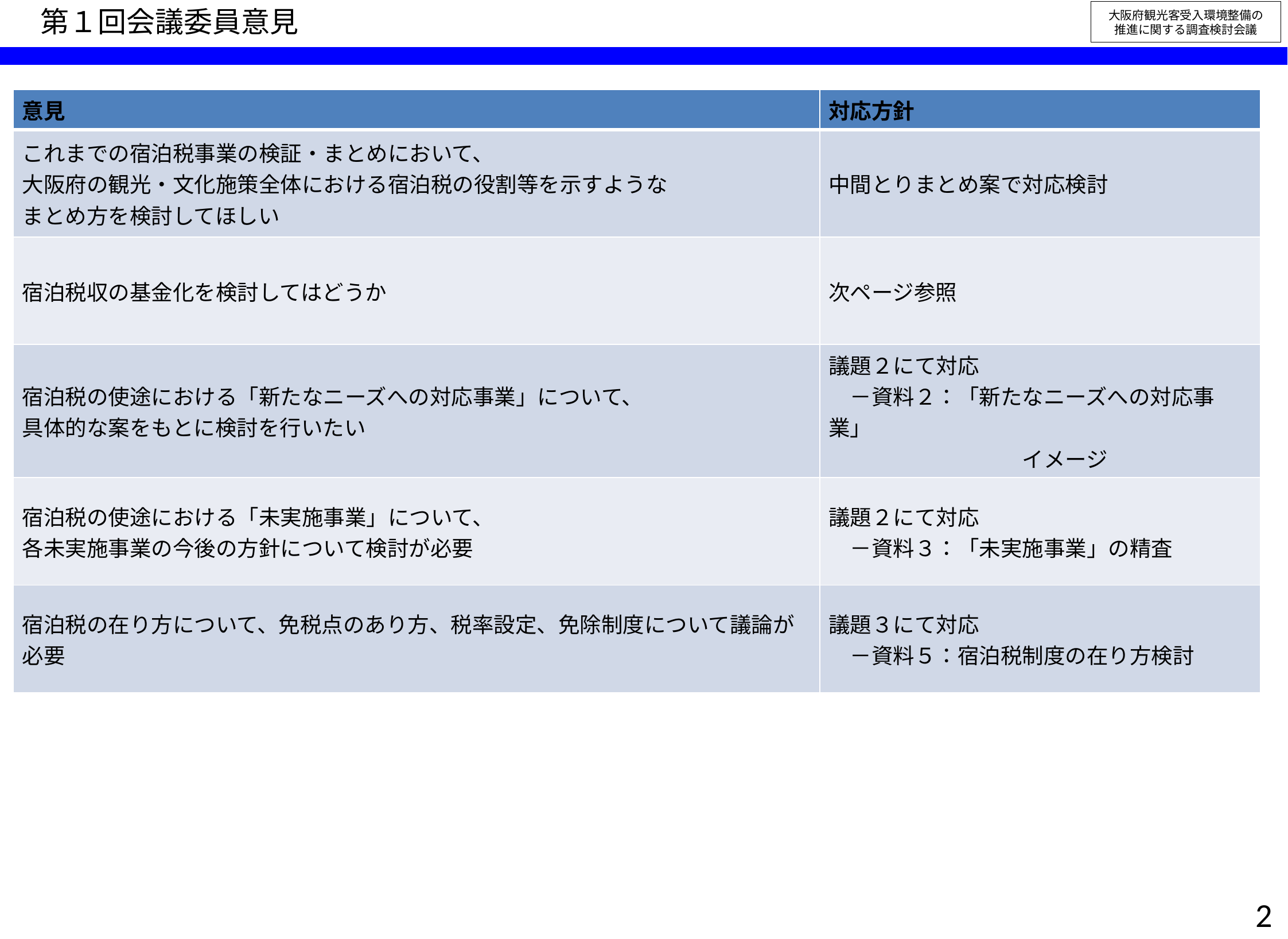

第１回会議委員意見

大阪府観光客受入環境整備の
推進に関する調査検討会議
| 意見 | 対応方針 |
| --- | --- |
| これまでの宿泊税事業の検証・まとめにおいて、 大阪府の観光・文化施策全体における宿泊税の役割等を示すような まとめ方を検討してほしい | 中間とりまとめ案で対応検討 |
| 宿泊税収の基金化を検討してはどうか | 次ページ参照 |
| 宿泊税の使途における「新たなニーズへの対応事業」について、 具体的な案をもとに検討を行いたい | 議題２にて対応 　－資料２：「新たなニーズへの対応事業」 　　　　　　　　　イメージ |
| 宿泊税の使途における「未実施事業」について、 各未実施事業の今後の方針について検討が必要 | 議題２にて対応 　－資料３：「未実施事業」の精査 |
| 宿泊税の在り方について、免税点のあり方、税率設定、免除制度について議論が必要 | 議題３にて対応 　－資料５：宿泊税制度の在り方検討 |
2